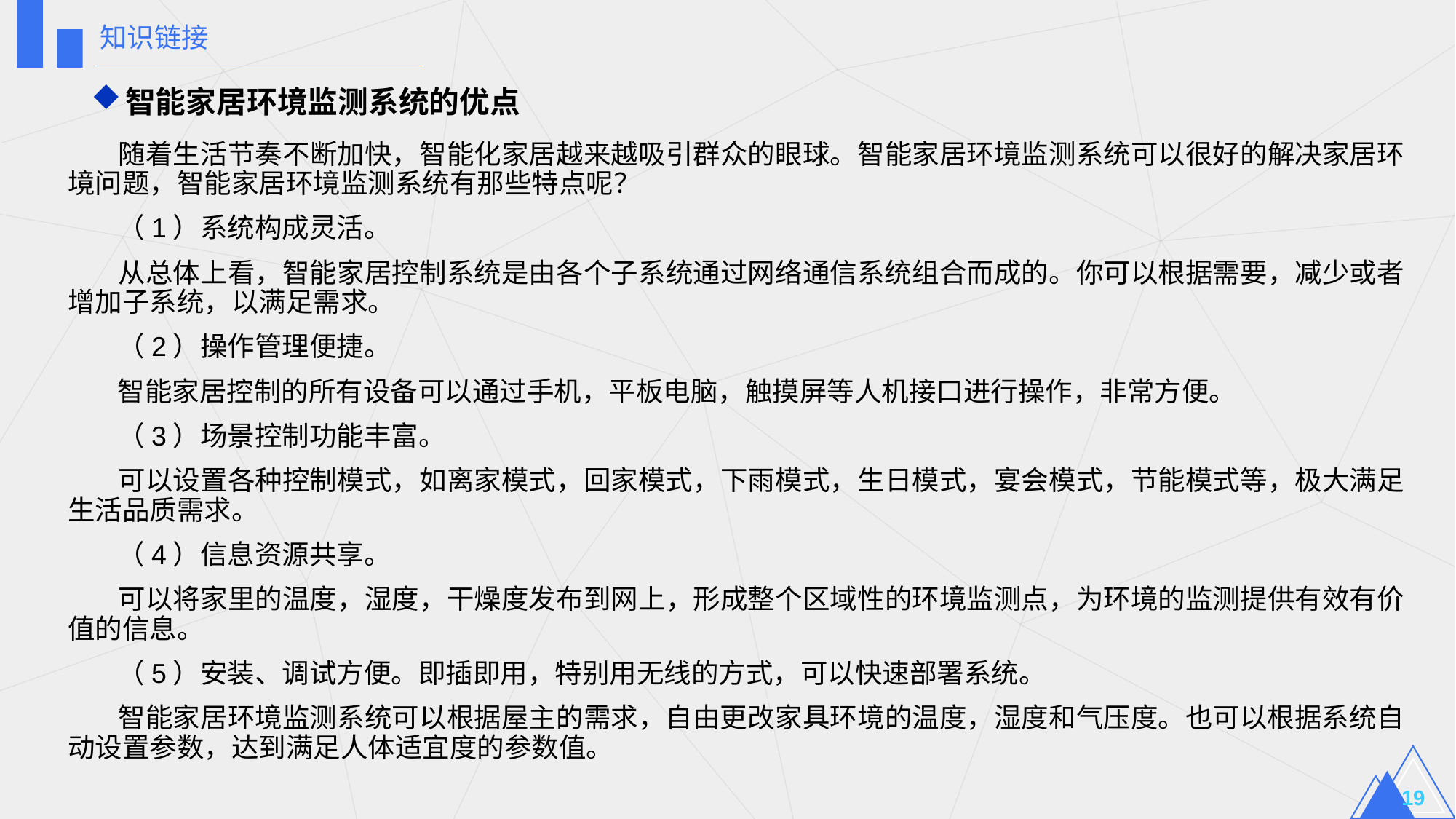

知识链接
智能家居环境监测系统的优点
       随着生活节奏不断加快，智能化家居越来越吸引群众的眼球。智能家居环境监测系统可以很好的解决家居环境问题，智能家居环境监测系统有那些特点呢？
       （1）系统构成灵活。
       从总体上看，智能家居控制系统是由各个子系统通过网络通信系统组合而成的。你可以根据需要，减少或者增加子系统，以满足需求。
       （2）操作管理便捷。
       智能家居控制的所有设备可以通过手机，平板电脑，触摸屏等人机接口进行操作，非常方便。
       （3）场景控制功能丰富。
       可以设置各种控制模式，如离家模式，回家模式，下雨模式，生日模式，宴会模式，节能模式等，极大满足生活品质需求。
       （4）信息资源共享。
       可以将家里的温度，湿度，干燥度发布到网上，形成整个区域性的环境监测点，为环境的监测提供有效有价值的信息。
       （5）安装、调试方便。即插即用，特别用无线的方式，可以快速部署系统。
       智能家居环境监测系统可以根据屋主的需求，自由更改家具环境的温度，湿度和气压度。也可以根据系统自动设置参数，达到满足人体适宜度的参数值。

19